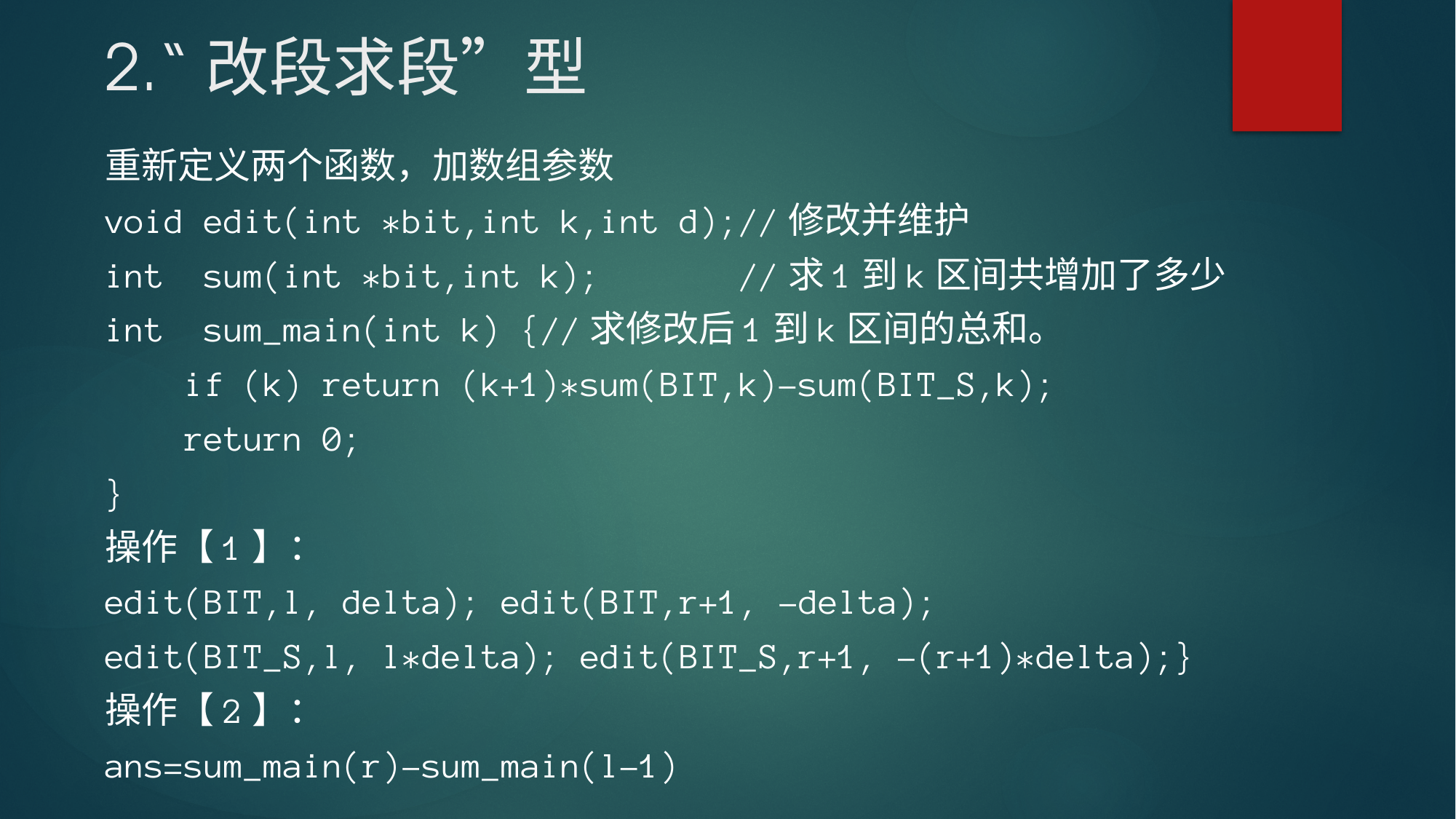

# 2.“改段求段”型
重新定义两个函数，加数组参数
void edit(int *bit,int k,int d);//修改并维护
int  sum(int *bit,int k);       //求1到k区间共增加了多少
int  sum_main(int k) {//求修改后1到k区间的总和。
    if (k) return (k+1)*sum(BIT,k)-sum(BIT_S,k);
    return 0;
}
操作【1】：
edit(BIT,l, delta); edit(BIT,r+1, -delta);
edit(BIT_S,l, l*delta); edit(BIT_S,r+1, -(r+1)*delta);}
操作【2】：
ans=sum_main(r)-sum_main(l-1)